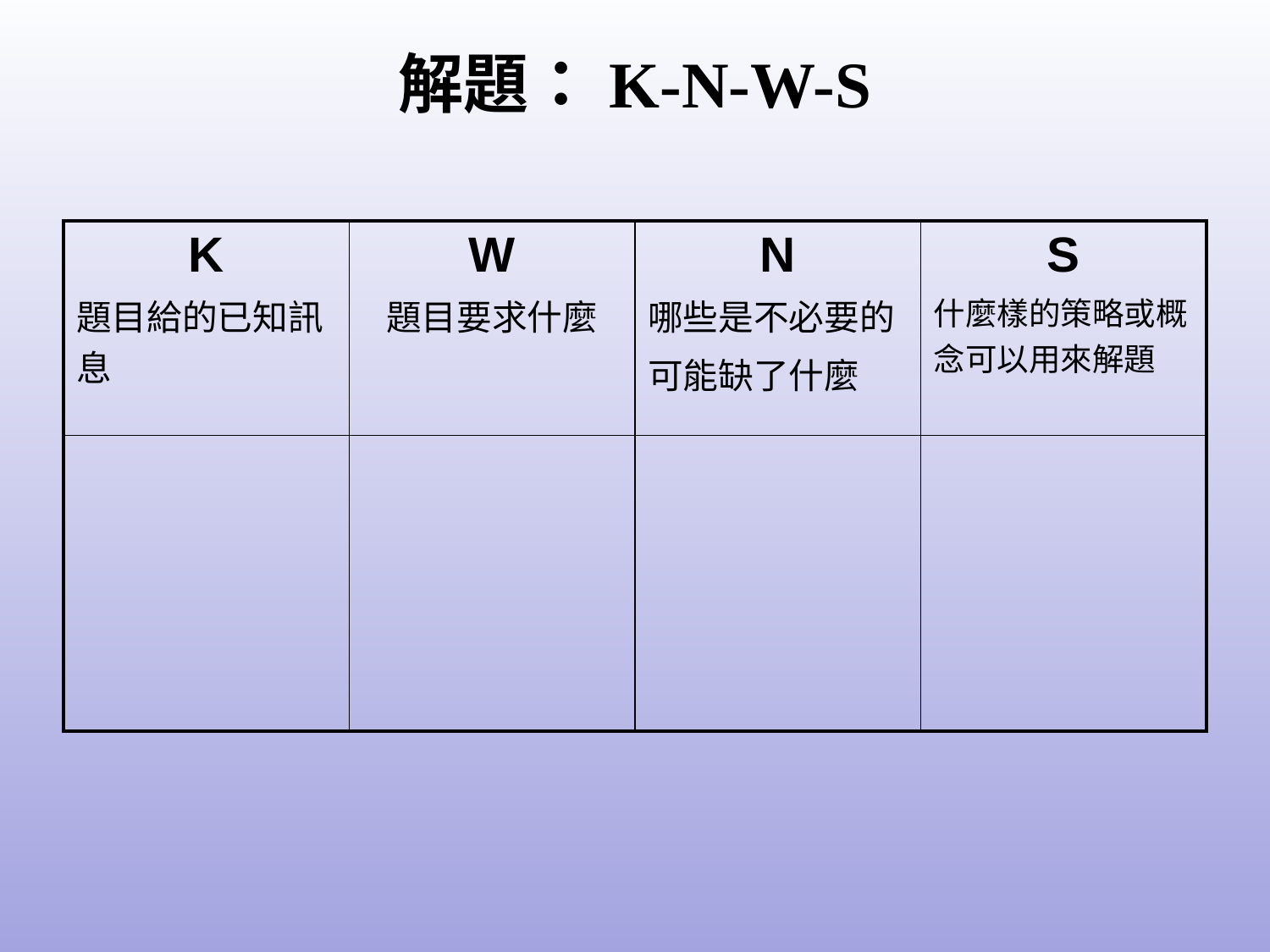

解題：K-N-W-S
| K 題目給的已知訊息 | W 題目要求什麼 | N 哪些是不必要的 可能缺了什麼 | S 什麼樣的策略或概念可以用來解題 |
| --- | --- | --- | --- |
|  |  |  |  |